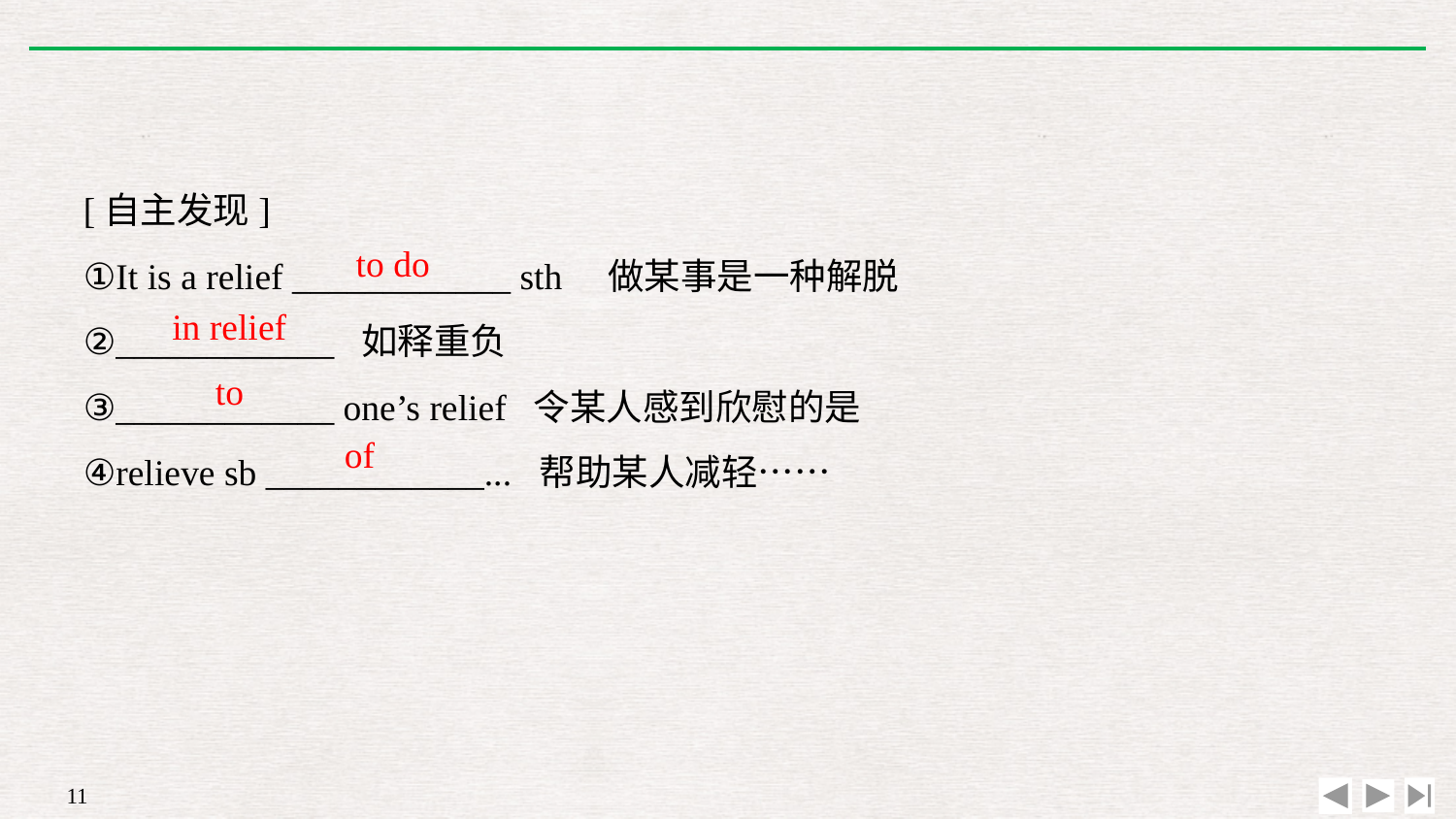

[自主发现]
①It is a relief ____________ sth　做某事是一种解脱
②____________  如释重负
③____________ one’s relief  令某人感到欣慰的是
④relieve sb ____________...  帮助某人减轻……
to do
in relief
to
of